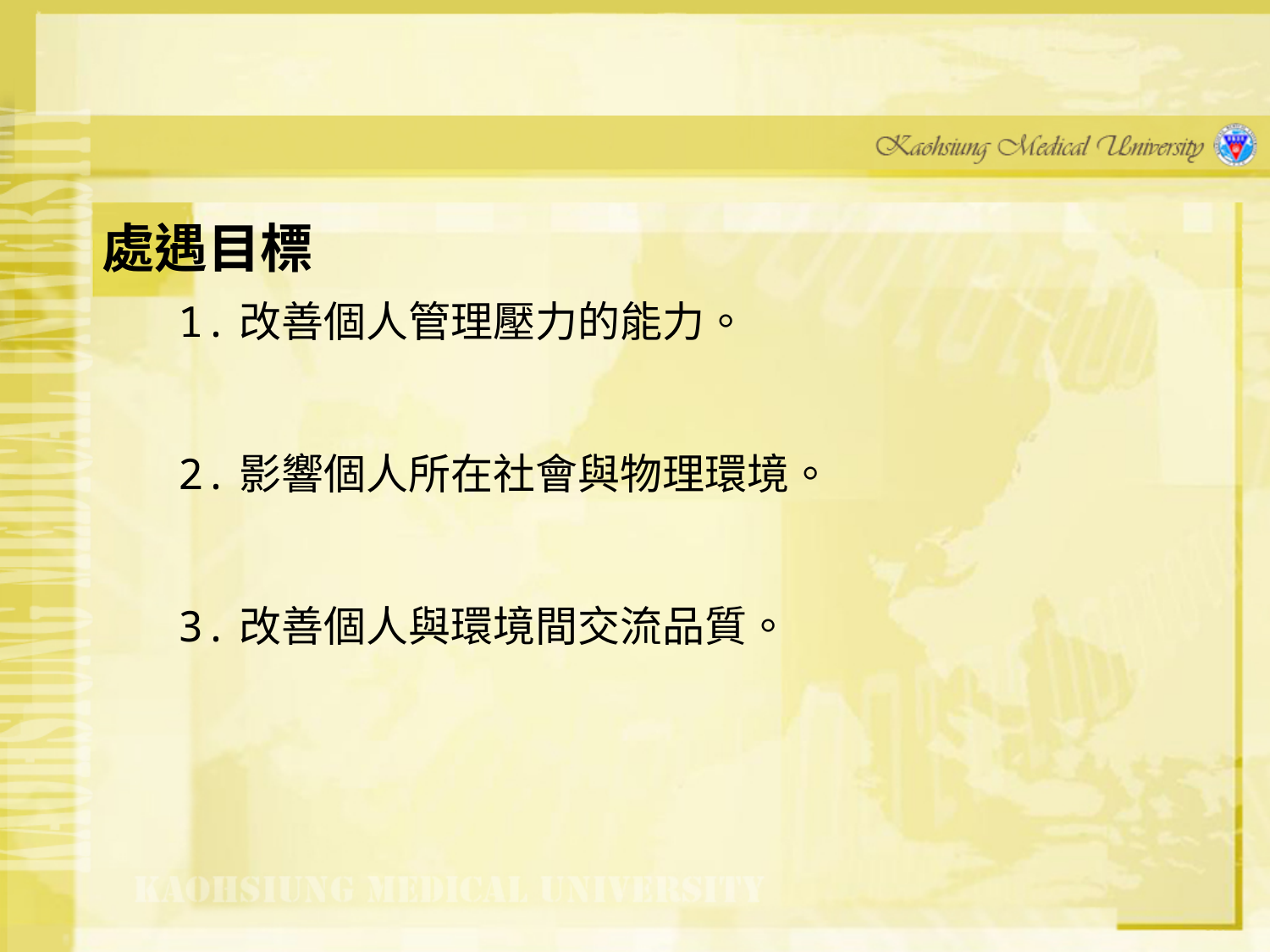

#
處遇目標

   1.改善個人管理壓力的能力。

   2.影響個人所在社會與物理環境。

   3.改善個人與環境間交流品質。